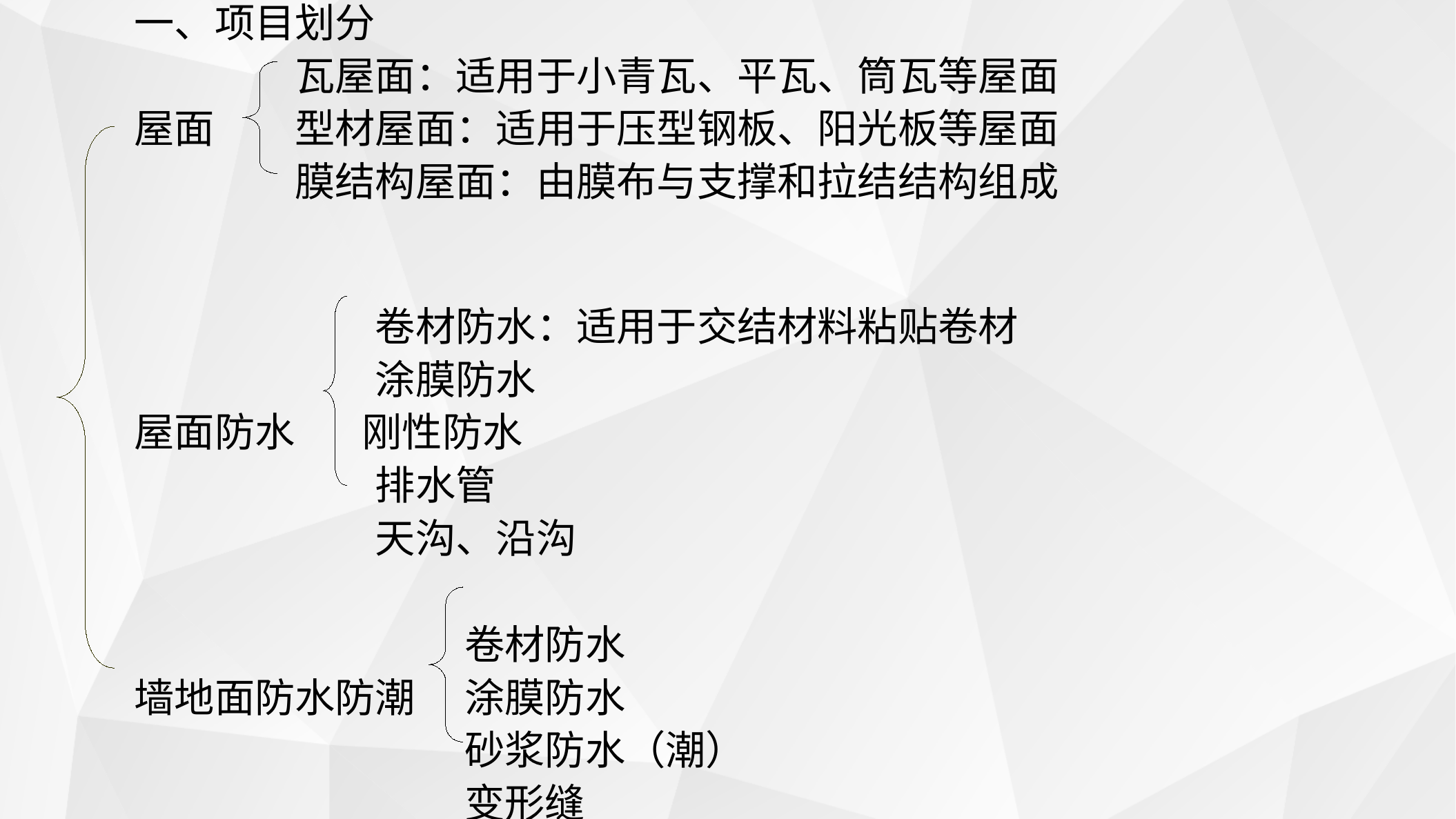

一、项目划分
　　　　瓦屋面：适用于小青瓦、平瓦、筒瓦等屋面
屋面　　型材屋面：适用于压型钢板、阳光板等屋面
　　　　膜结构屋面：由膜布与支撑和拉结结构组成

　　　　　　卷材防水：适用于交结材料粘贴卷材
　　　　　　涂膜防水
屋面防水　   刚性防水
　　　　　　排水管
　　　　　　天沟、沿沟

　　　　　　　　 卷材防水
墙地面防水防潮　 涂膜防水
　　　　　　　　 砂浆防水（潮）
　　　　　　　　 变形缝